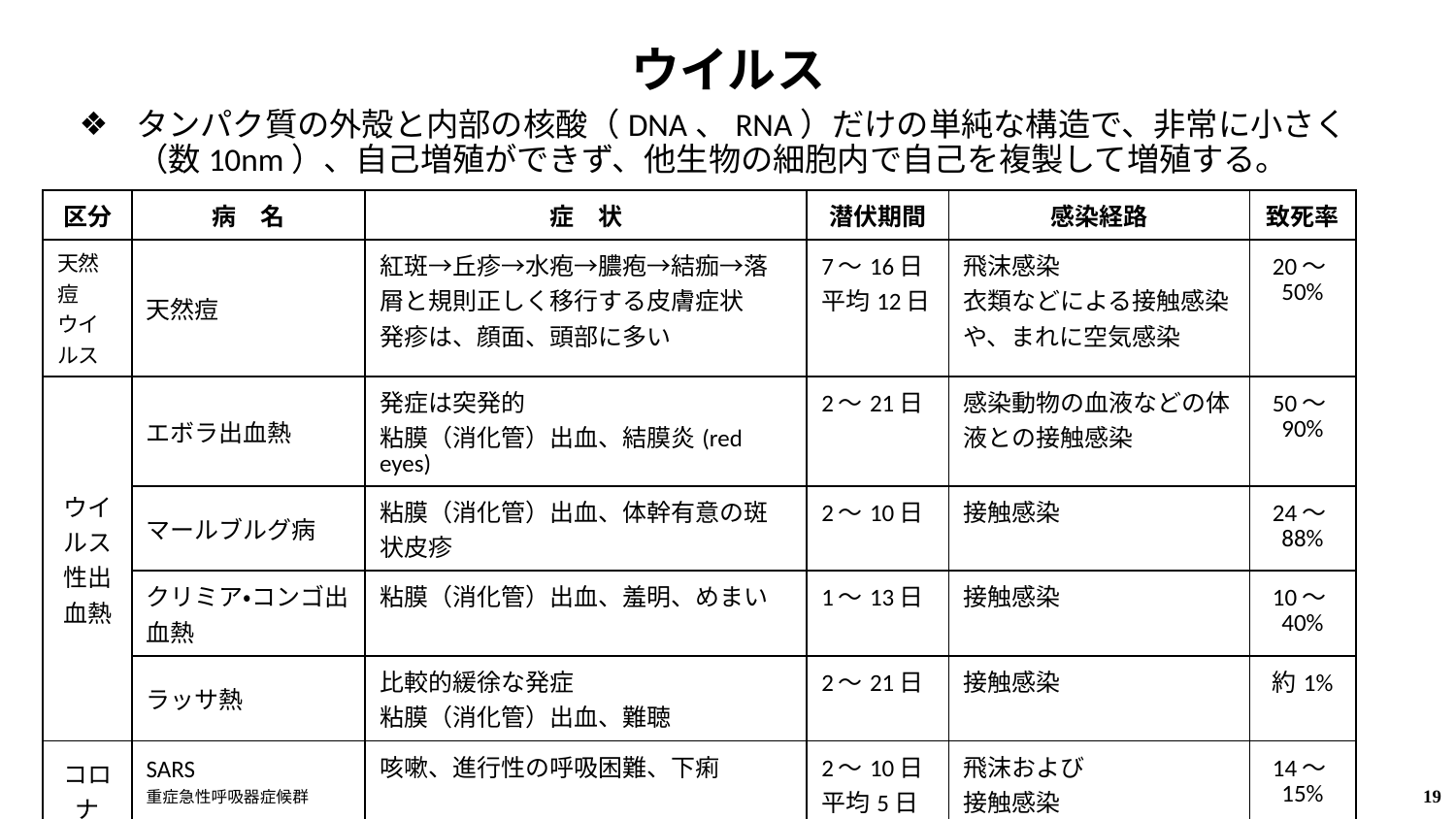

# ウイルス
タンパク質の外殻と内部の核酸（DNA、RNA）だけの単純な構造で、非常に小さく（数10nm）、自己増殖ができず、他生物の細胞内で自己を複製して増殖する。

| 区分 | 病　名 | 症　状 | 潜伏期間 | 感染経路 | 致死率 |
| --- | --- | --- | --- | --- | --- |
| 天然痘 ウイルス | 天然痘 | 紅斑→丘疹→水疱→膿疱→結痂→落屑と規則正しく移行する皮膚症状 発疹は、顔面、頭部に多い | 7～16日 平均12日 | 飛沫感染 衣類などによる接触感染や、まれに空気感染 | 20～50% |
| ウイルス性出血熱 | エボラ出血熱 | 発症は突発的 粘膜（消化管）出血、結膜炎(red eyes) | 2〜21日 | 感染動物の血液などの体液との接触感染 | 50〜90% |
|  | マールブルグ病 | 粘膜（消化管）出血、体幹有意の斑状皮疹 | 2〜10日 | 接触感染 | 24〜88% |
|  | クリミア・コンゴ出血熱 | 粘膜（消化管）出血、羞明、めまい | 1〜13日 | 接触感染 | 10〜40% |
|  | ラッサ熱 | 比較的緩徐な発症 粘膜（消化管）出血、難聴 | 2〜21日 | 接触感染 | 約1% |
| コロナ ウイルス | SARS 重症急性呼吸器症候群 | 咳嗽、進行性の呼吸困難、下痢 | 2〜10日 平均5日 | 飛沫および 接触感染 | 14〜15% |
|  | COVID-19 新型コロナウイルス感染症 | 発熱や呼吸器症状、全身倦怠感 一部は呼吸困難等の症状が重症化 | 1〜14日 | 飛沫および 接触感染 | - |
19